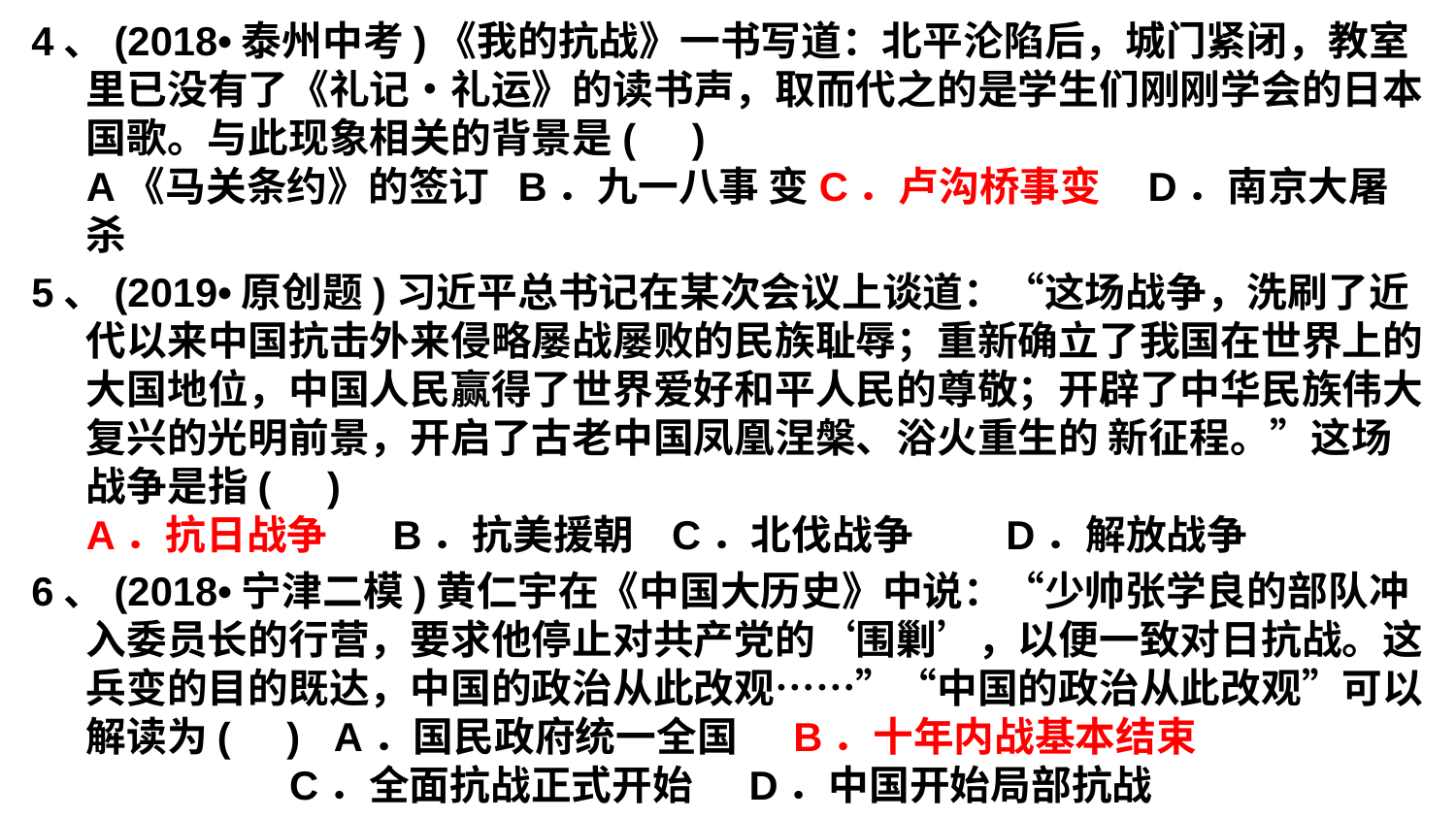

4、(2018•泰州中考)《我的抗战》一书写道：北平沦陷后，城门紧闭，教室里已没有了《礼记•礼运》的读书声，取而代之的是学生们刚刚学会的日本国歌。与此现象相关的背景是(     )
A《马关条约》的签订  B．九一八事 变C．卢沟桥事变    D．南京大屠杀
5、(2019•原创题)习近平总书记在某次会议上谈道：“这场战争，洗刷了近代以来中国抗击外来侵略屡战屡败的民族耻辱；重新确立了我国在世界上的大国地位，中国人民赢得了世界爱好和平人民的尊敬；开辟了中华民族伟大复兴的光明前景，开启了古老中国凤凰涅槃、浴火重生的 新征程。”这场战争是指(     )
A．抗日战争      B．抗美援朝   C．北伐战争         D．解放战争
6、(2018•宁津二模)黄仁宇在《中国大历史》中说：“少帅张学良的部队冲入委员长的行营，要求他停止对共产党的‘围剿’，以便一致对日抗战。这兵变的目的既达，中国的政治从此改观……”“中国的政治从此改观”可以解读为(     )   A．国民政府统一全国     B．十年内战基本结束
                     C．全面抗战正式开始     D．中国开始局部抗战